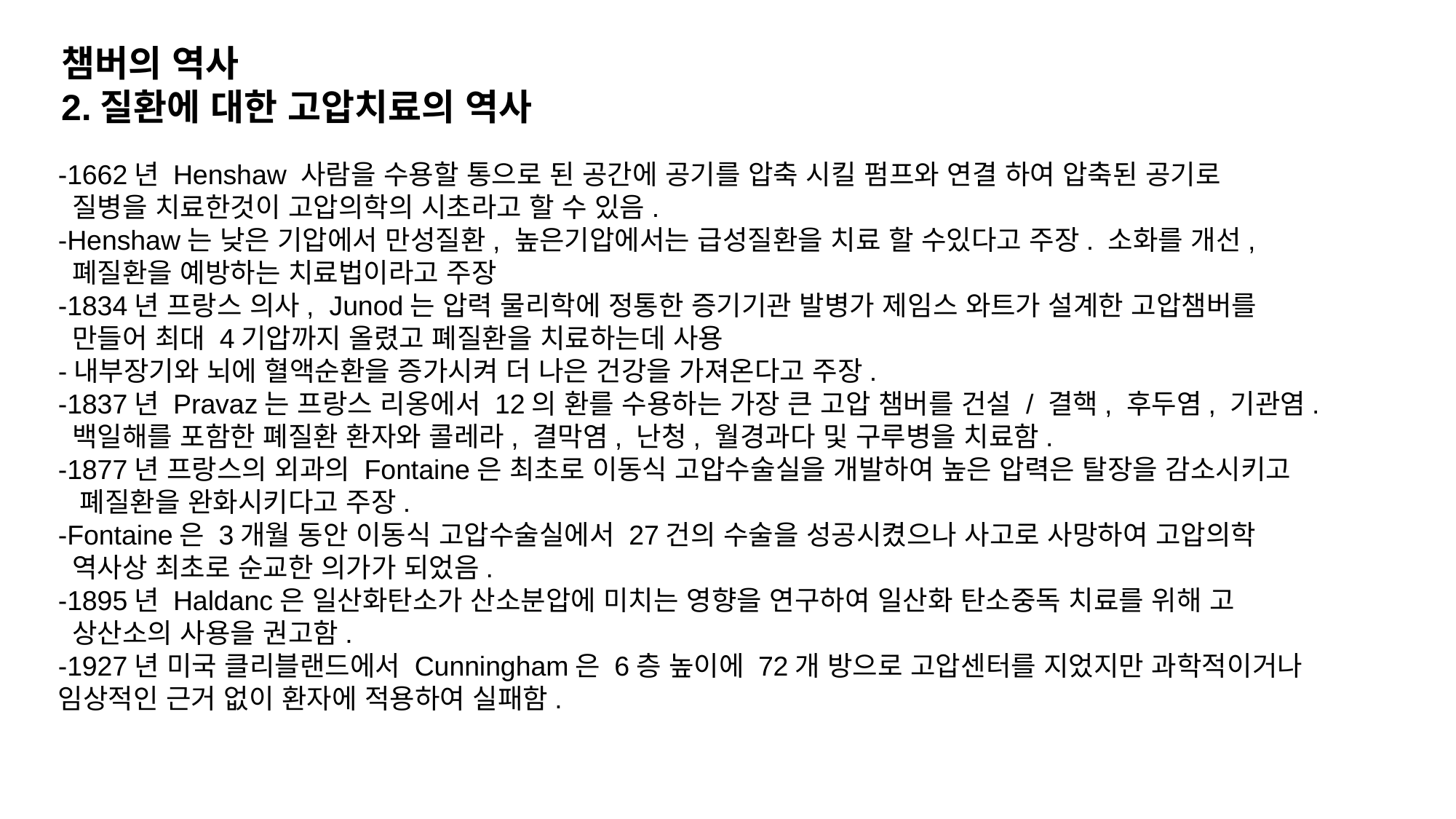

챔버의 역사
2.질환에 대한 고압치료의 역사
-1662년 Henshaw 사람을 수용할 통으로 된 공간에 공기를 압축 시킬 펌프와 연결 하여 압축된 공기로
 질병을 치료한것이 고압의학의 시초라고 할 수 있음.
-Henshaw는 낮은 기압에서 만성질환, 높은기압에서는 급성질환을 치료 할 수있다고 주장. 소화를 개선,
 폐질환을 예방하는 치료법이라고 주장
-1834년 프랑스 의사,  Junod는 압력 물리학에 정통한 증기기관 발병가 제임스 와트가 설계한 고압챔버를
 만들어 최대 4기압까지 올렸고 폐질환을 치료하는데 사용
-내부장기와 뇌에 혈액순환을 증가시켜 더 나은 건강을 가져온다고 주장.
-1837년 Pravaz는 프랑스 리옹에서 12의 환를 수용하는 가장 큰 고압 챔버를 건설 / 결핵, 후두염, 기관염.
 백일해를 포함한 폐질환 환자와 콜레라, 결막염, 난청, 월경과다 및 구루병을 치료함.
-1877년 프랑스의 외과의 Fontaine은 최초로 이동식 고압수술실을 개발하여 높은 압력은 탈장을 감소시키고
  폐질환을 완화시키다고 주장.
-Fontaine은 3개월 동안 이동식 고압수술실에서 27건의 수술을 성공시켰으나 사고로 사망하여 고압의학
 역사상 최초로 순교한 의가가 되었음.
-1895년 Haldanc은 일산화탄소가 산소분압에 미치는 영향을 연구하여 일산화 탄소중독 치료를 위해 고
 상산소의 사용을 권고함.
-1927년 미국 클리블랜드에서 Cunningham은 6층 높이에 72개 방으로 고압센터를 지었지만 과학적이거나 임상적인 근거 없이 환자에 적용하여 실패함.